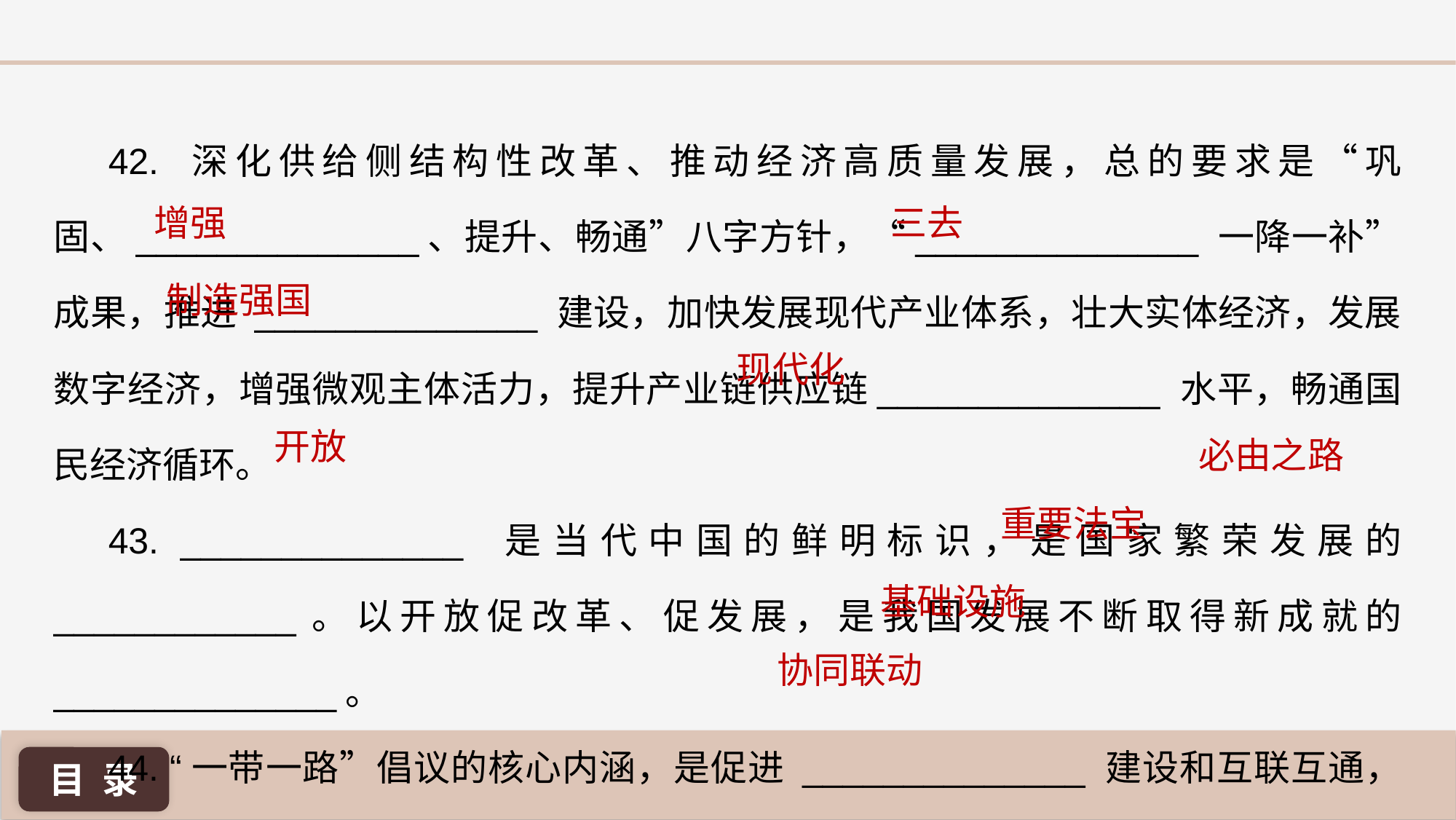

42. 深化供给侧结构性改革、推动经济高质量发展，总的要求是“巩固、______________、提升、畅通”八字方针，“______________ 一降一补”成果，推进 ______________ 建设，加快发展现代产业体系，壮大实体经济，发展数字经济，增强微观主体活力，提升产业链供应链______________ 水平，畅通国民经济循环。
43. ______________ 是当代中国的鲜明标识，是国家繁荣发展的 ____________。以开放促改革、促发展，是我国发展不断取得新成就的 ______________。
44. “一带一路”倡议的核心内涵，是促进 ______________ 建设和互联互通，加强经济政策协调和发展战略对接，促进 ______________ 发展，实现共同繁荣。
增强
三去
制造强国
现代化
开放
必由之路
重要法宝
基础设施
协同联动